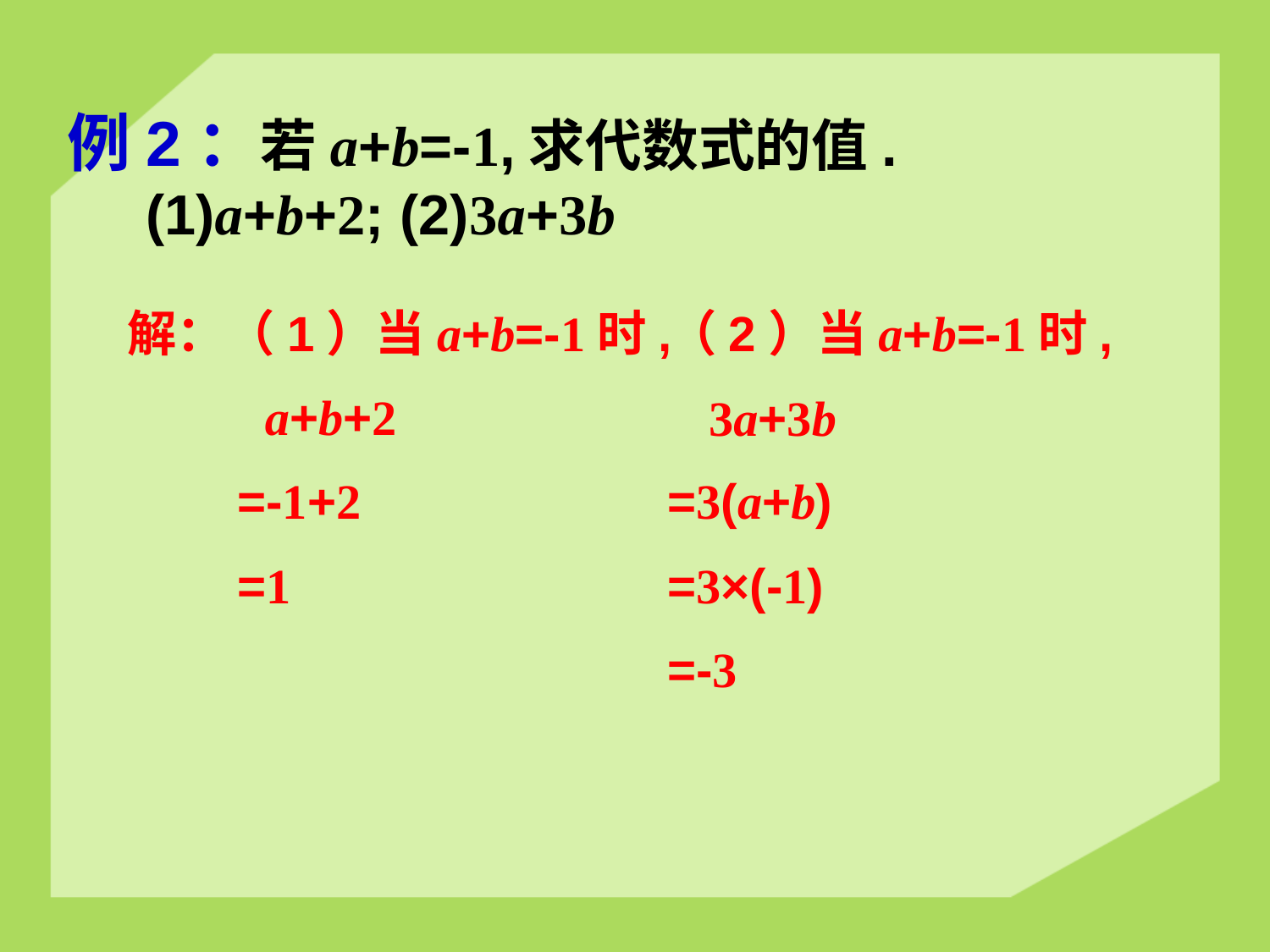

例2：若a+b=-1,求代数式的值.
     (1)a+b+2; (2)3a+3b

解：（1）当a+b=-1时,
          a+b+2
        =-1+2
        =1
（2）当a+b=-1时,
   3a+3b
=3(a+b)
=3×(-1)
=-3